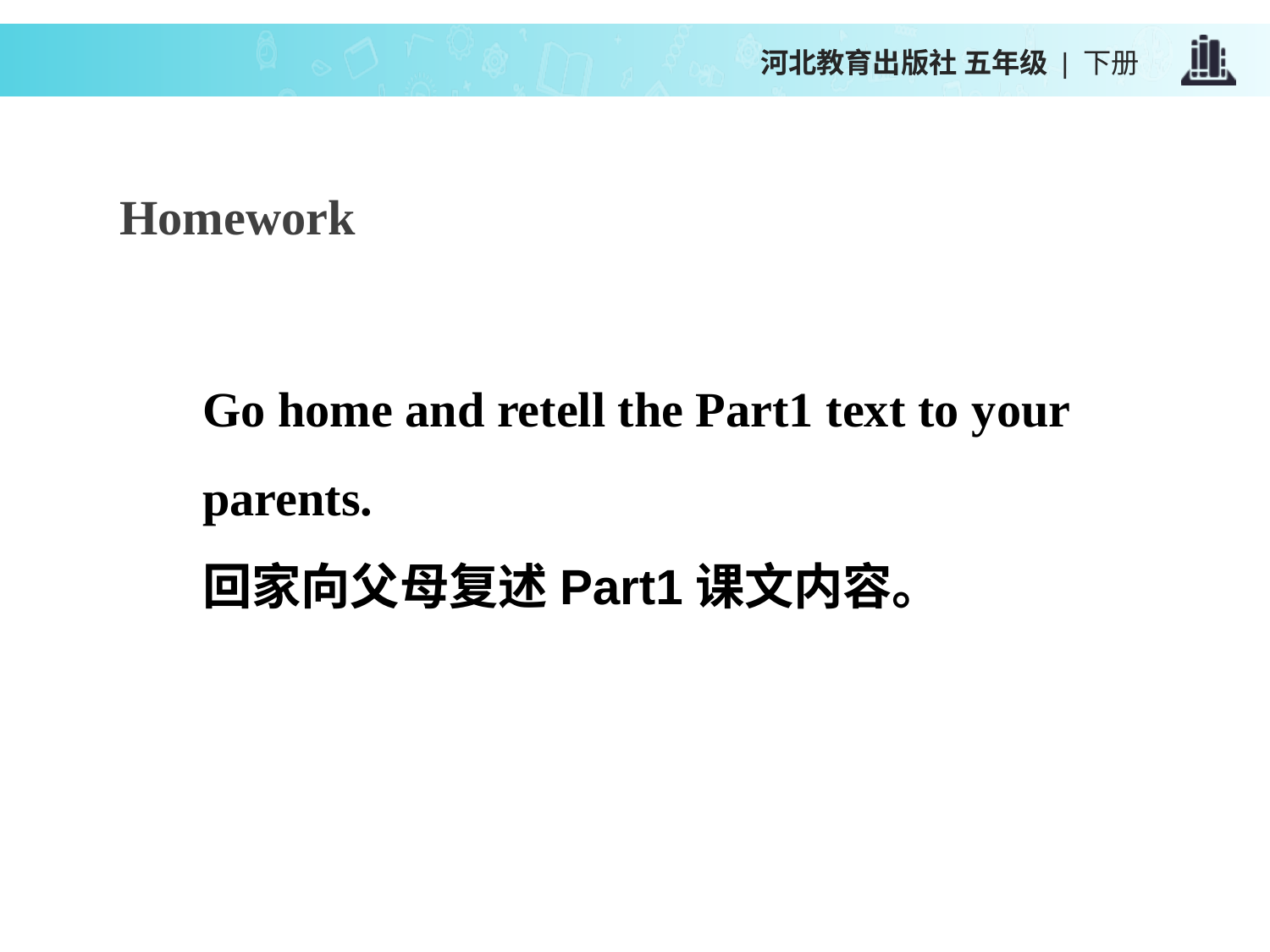

河北教育出版社 五年级 | 下册
Homework
Go home and retell the Part1 text to your parents.
回家向父母复述Part1课文内容。